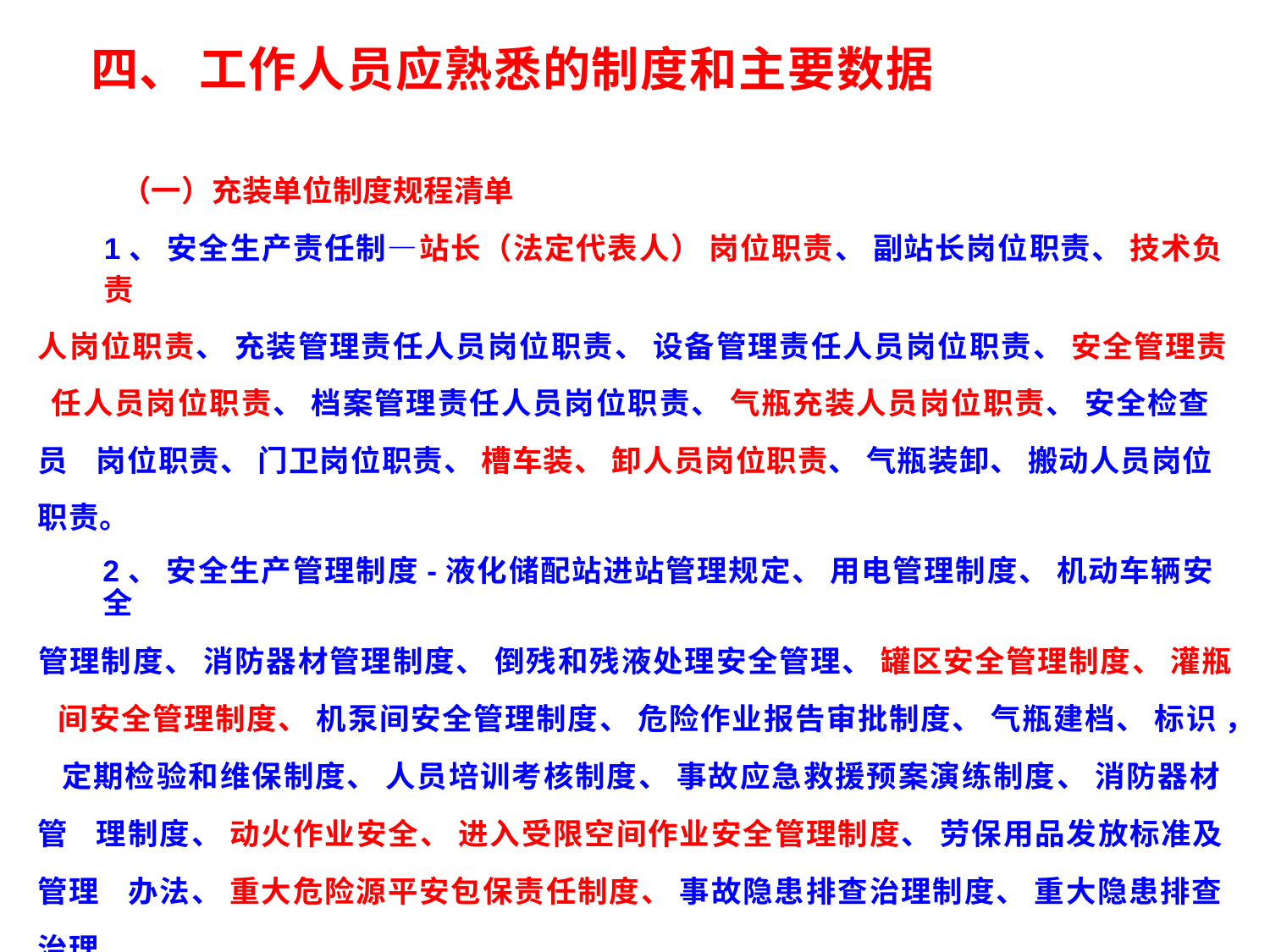

四、 工作人员应熟悉的制度和主要数据

（一）充装单位制度规程清单
1、 安全生产责任制—站长（法定代表人） 岗位职责、 副站长岗位职责、 技术负责
人岗位职责、 充装管理责任人员岗位职责、 设备管理责任人员岗位职责、 安全管理责    任人员岗位职责、 档案管理责任人员岗位职责、 气瓶充装人员岗位职责、 安全检查员    岗位职责、 门卫岗位职责、 槽车装、 卸人员岗位职责、 气瓶装卸、 搬动人员岗位职责。
2、 安全生产管理制度-液化储配站进站管理规定、 用电管理制度、 机动车辆安全
管理制度、 消防器材管理制度、 倒残和残液处理安全管理、 罐区安全管理制度、 灌瓶    间安全管理制度、 机泵间安全管理制度、 危险作业报告审批制度、 气瓶建档、 标识 ，   定期检验和维保制度、 人员培训考核制度、 事故应急救援预案演练制度、 消防器材管    理制度、 动火作业安全、 进入受限空间作业安全管理制度、 劳保用品发放标准及管理    办法、 重大危险源平安包保责任制度、 事故隐患排查治理制度、 重大隐患排查治理
“双报告”制度、 燃气场站设备维护保养制度、 燃气安全风险分级管控制度、 燃气用
户的燃气设施定期检查制度、 槽车卸车鹤管连接确认制度